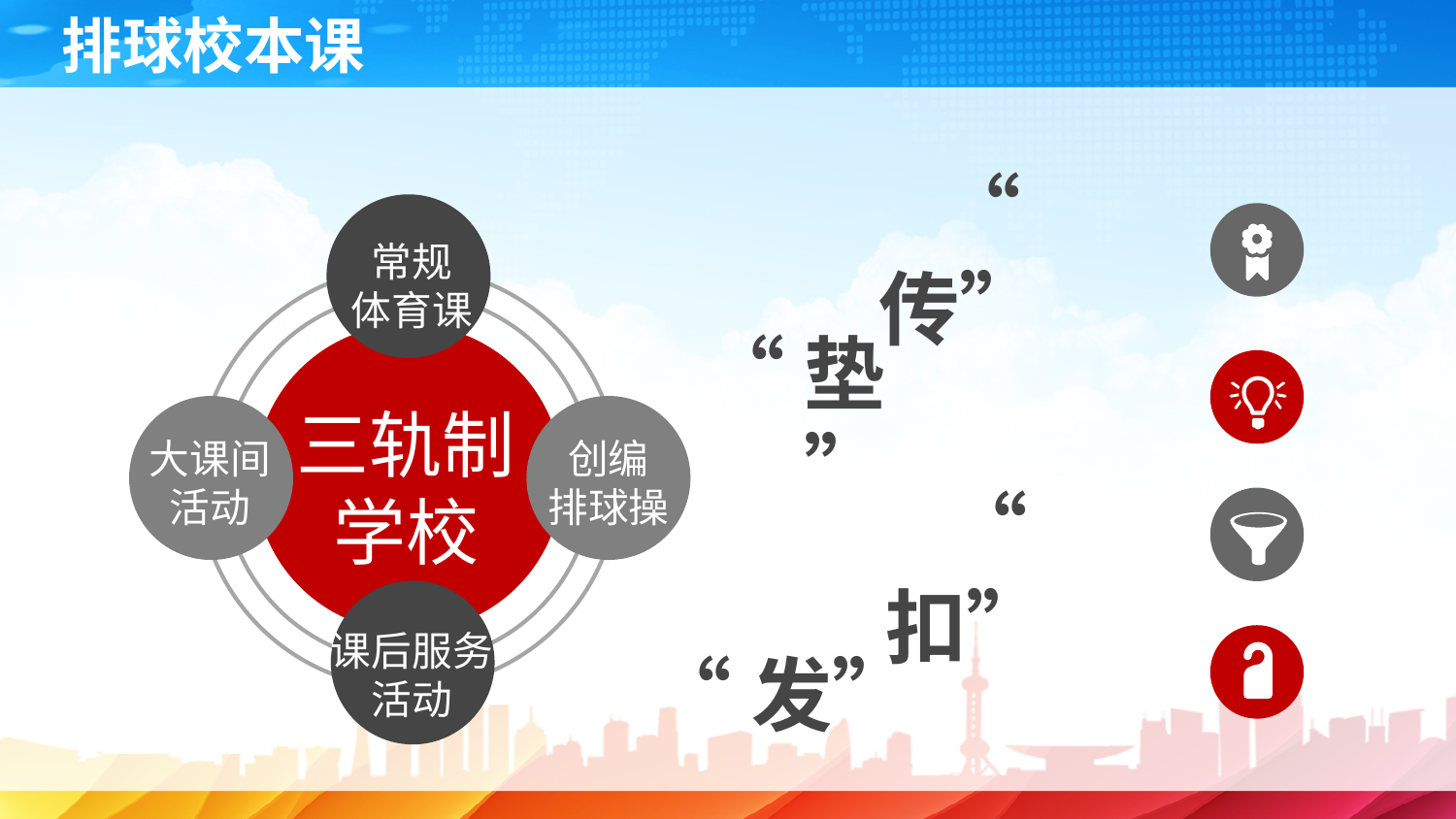

排球校本课
“传”

常规
体育课

大课间
活动
创编
排球操

课后服务
活动

“垫”

三轨制
学校
“扣”

“发”